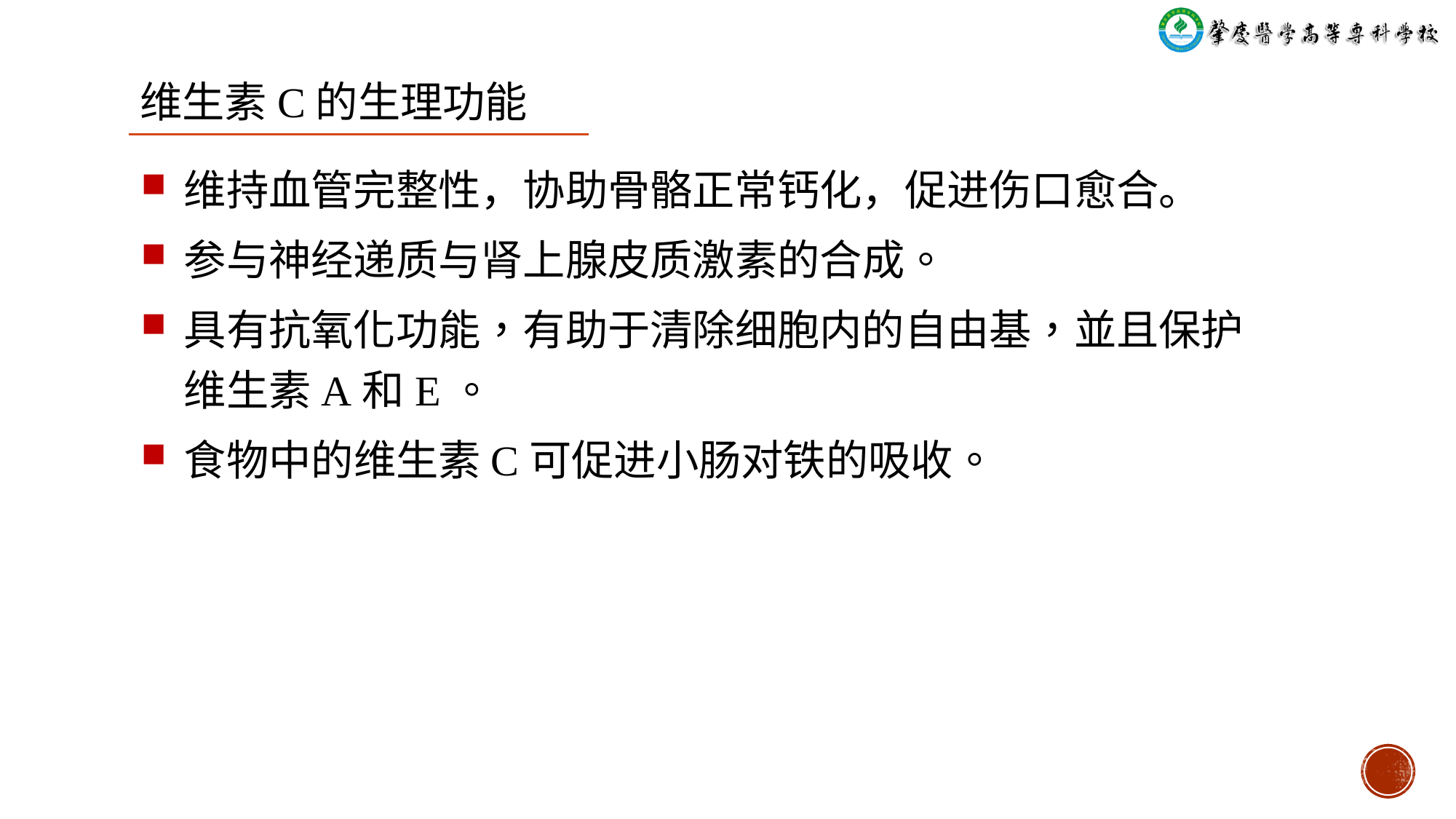

维生素C的生理功能
维持血管完整性，协助骨骼正常钙化，促进伤口愈合。
参与神经递质与肾上腺皮质激素的合成。
具有抗氧化功能，有助于清除细胞内的自由基，並且保护维生素A和E。
食物中的维生素C可促进小肠对铁的吸收。